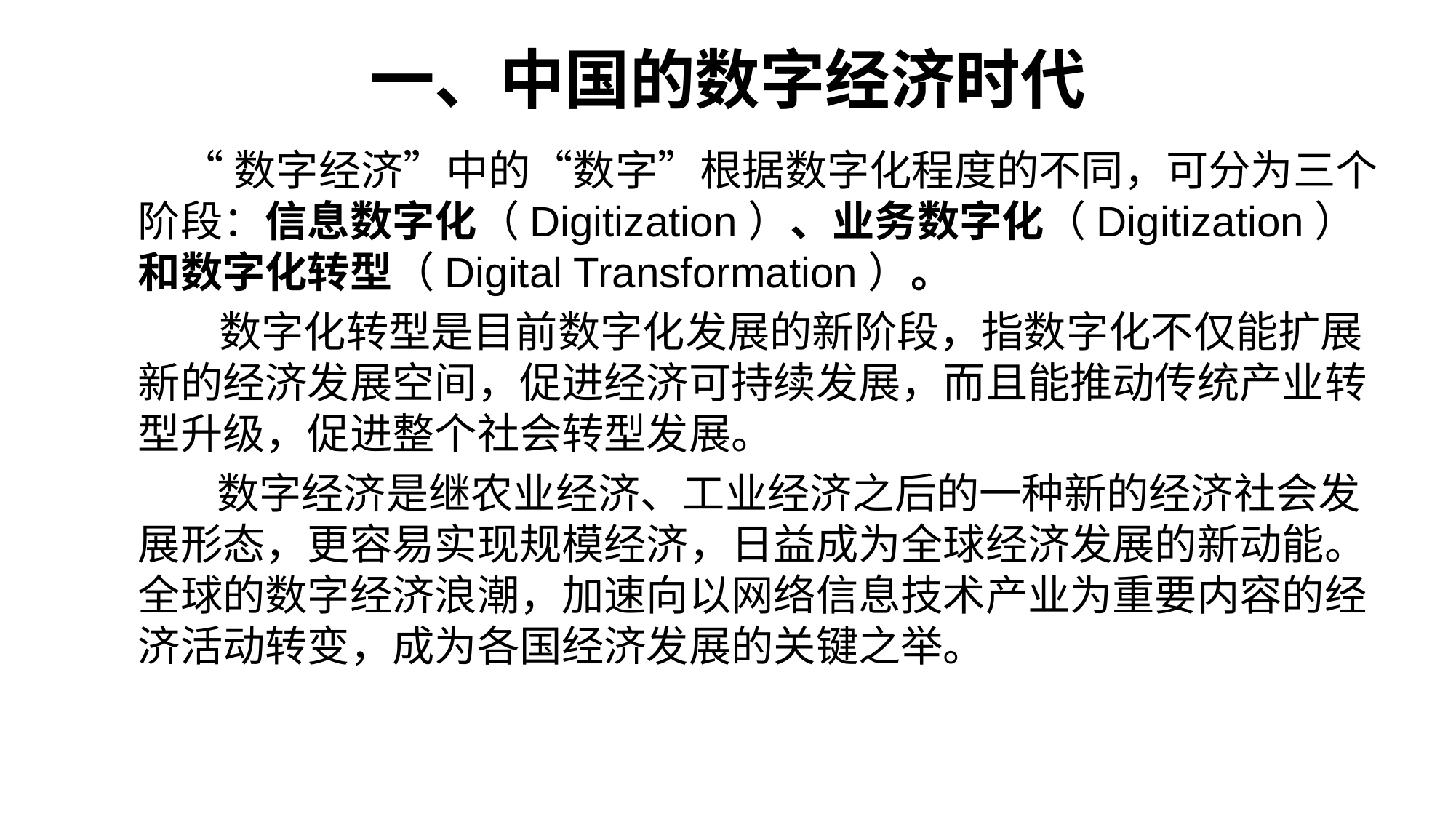

# 一、中国的数字经济时代
          “数字经济”中的“数字”根据数字化程度的不同，可分为三个阶段：信息数字化（Digitization）、业务数字化（Digitization）和数字化转型（Digital Transformation）。
             数字化转型是目前数字化发展的新阶段，指数字化不仅能扩展新的经济发展空间，促进经济可持续发展，而且能推动传统产业转型升级，促进整个社会转型发展。
             数字经济是继农业经济、工业经济之后的一种新的经济社会发展形态，更容易实现规模经济，日益成为全球经济发展的新动能。全球的数字经济浪潮，加速向以网络信息技术产业为重要内容的经济活动转变，成为各国经济发展的关键之举。